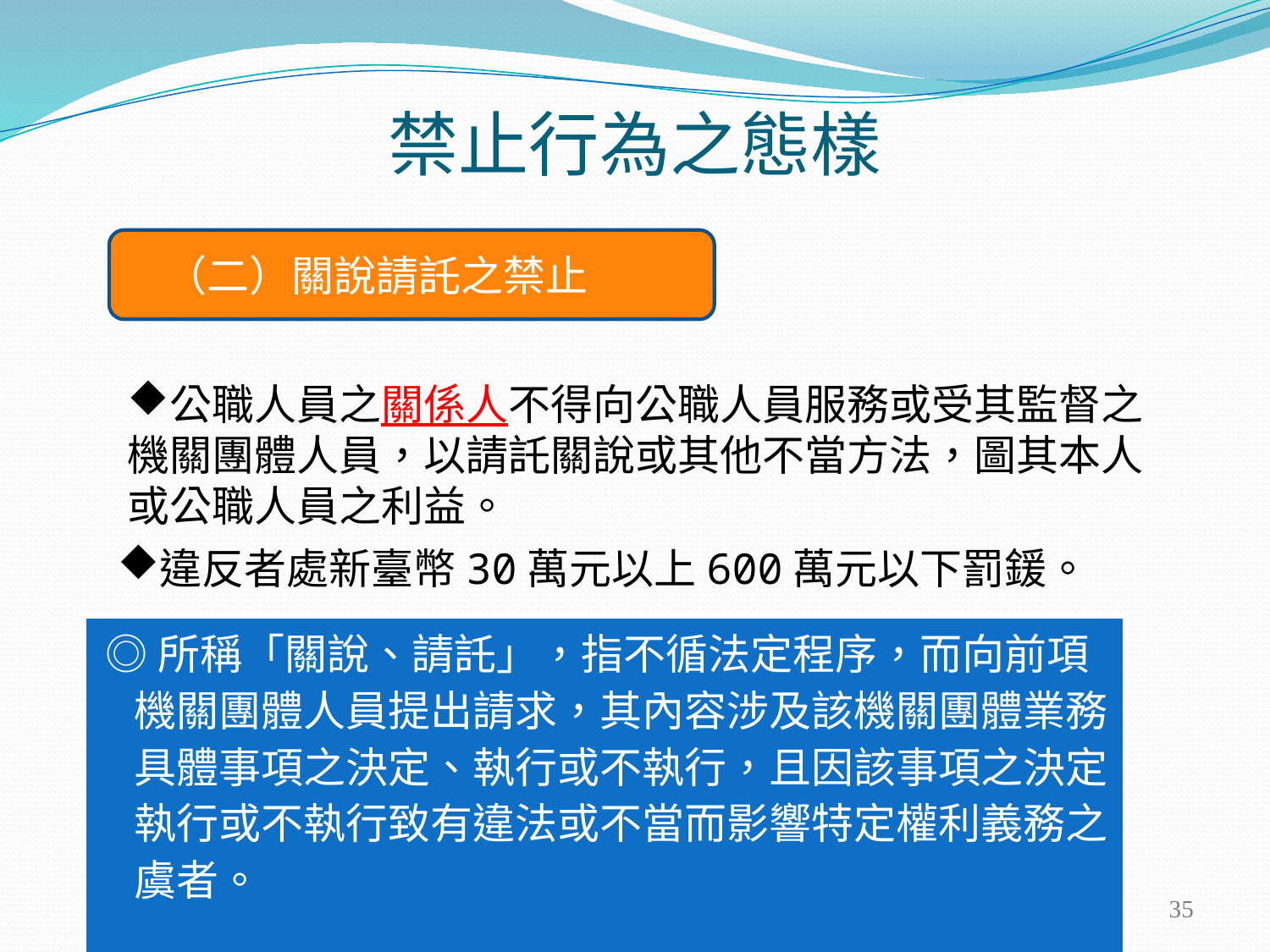

禁止行為之態樣
   （二）關說請託之禁止
公職人員之關係人不得向公職人員服務或受其監督之機關團體人員，以請託關說或其他不當方法，圖其本人或公職人員之利益。
違反者處新臺幣30萬元以上600萬元以下罰鍰。
 ◎所稱「關說、請託」，指不循法定程序，而向前項機關團體人員提出請求，其內容涉及該機關團體業務具體事項之決定、執行或不執行，且因該事項之決定、執行或不執行致有違法或不當而影響特定權利義務之虞者。
35